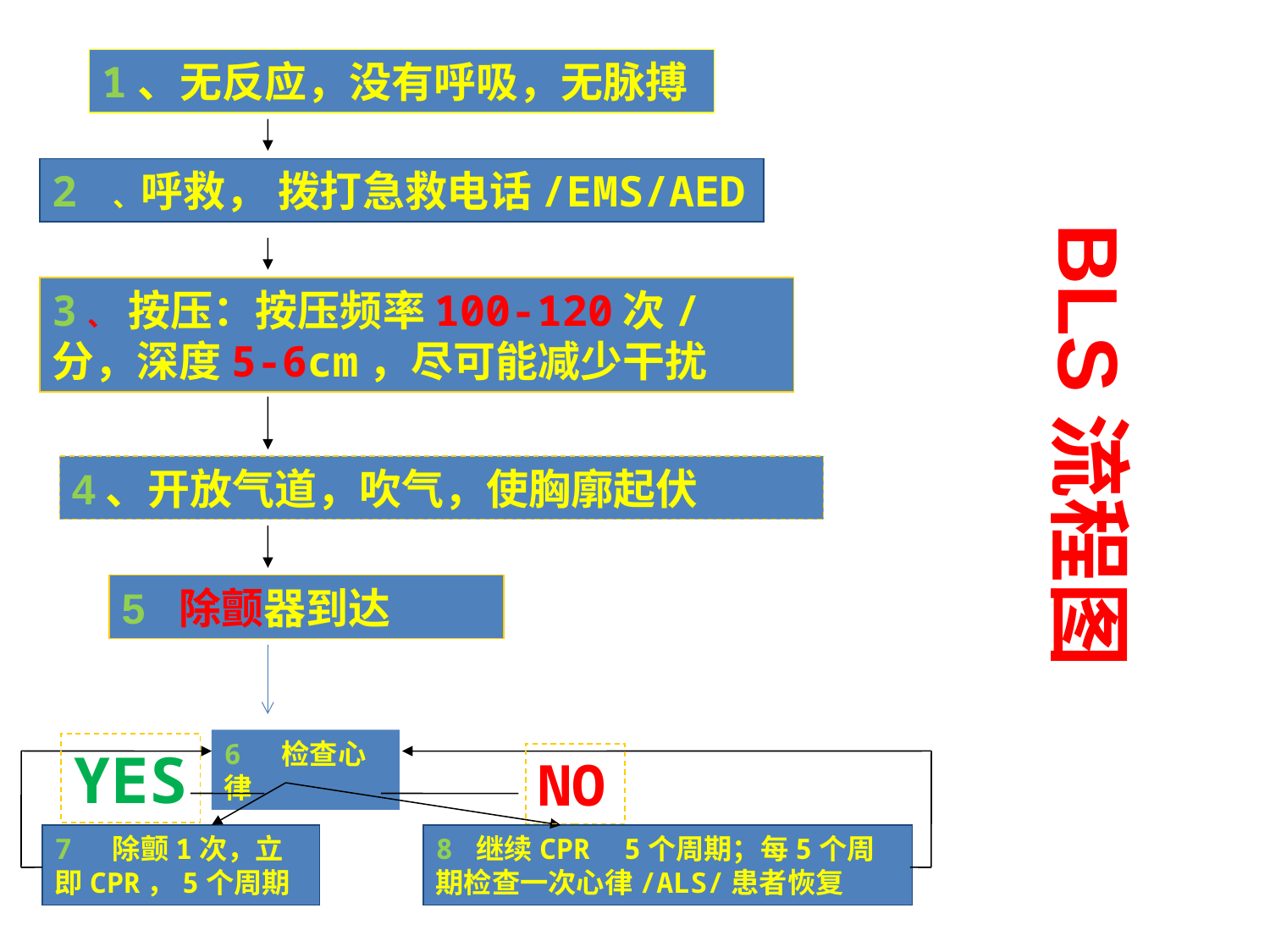

1、无反应，没有呼吸，无脉搏

2 、呼救， 拨打急救电话/EMS/AED
BLS流程图

3、  按压：按压频率100-120次/分，深度5-6cm，尽可能减少干扰

4、开放气道，吹气，使胸廓起伏

5  除颤器到达
6  检查心律
YES
NO

7  除颤1次，立即CPR，5个周期
8 继续CPR  5个周期；每5个周期检查一次心律/ALS/患者恢复